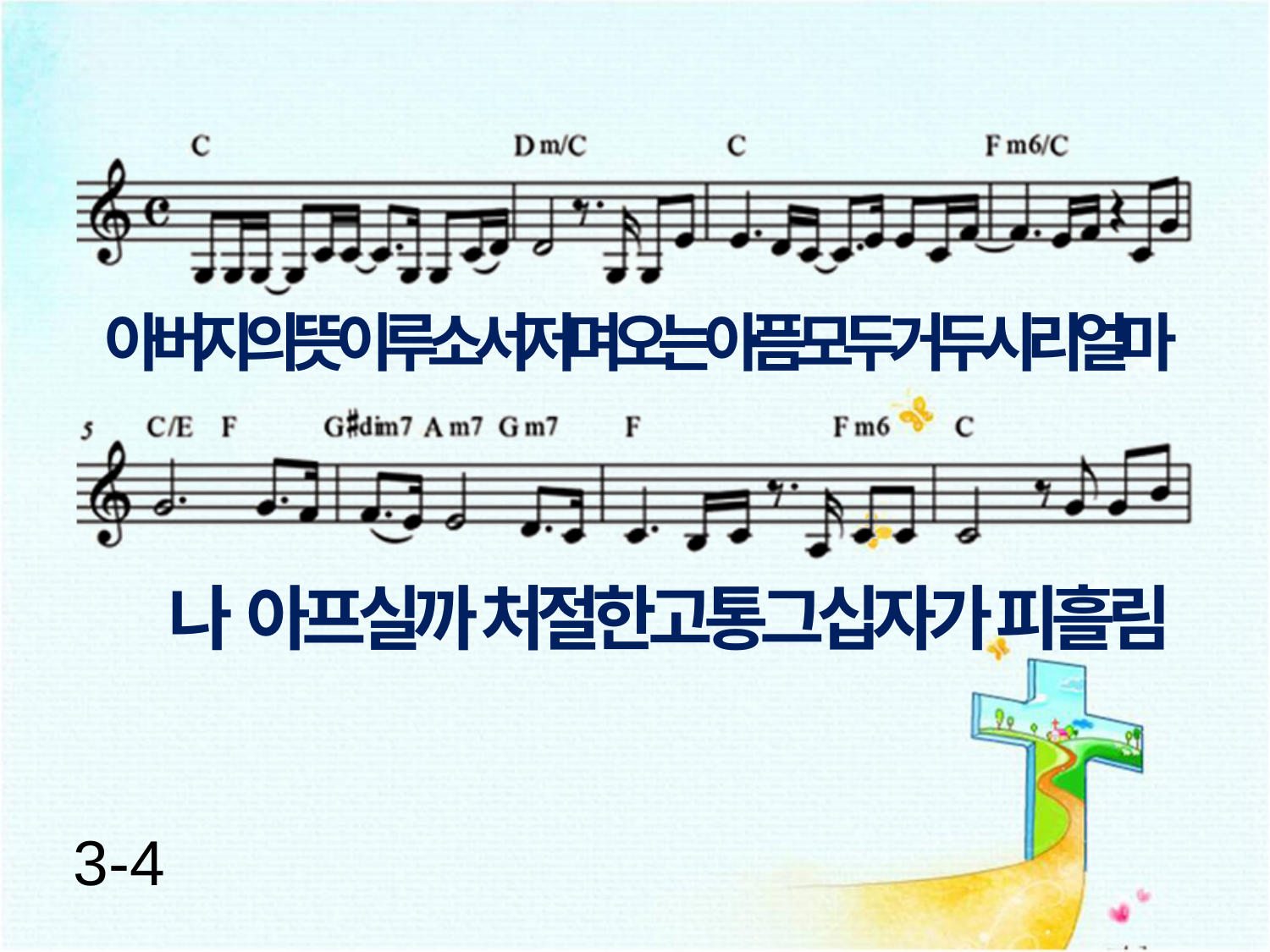

아버지의뜻이루소서저며오는아픔모두거두시리얼마
나  아프실까 처절한고통그십자가 피흘림
3-4